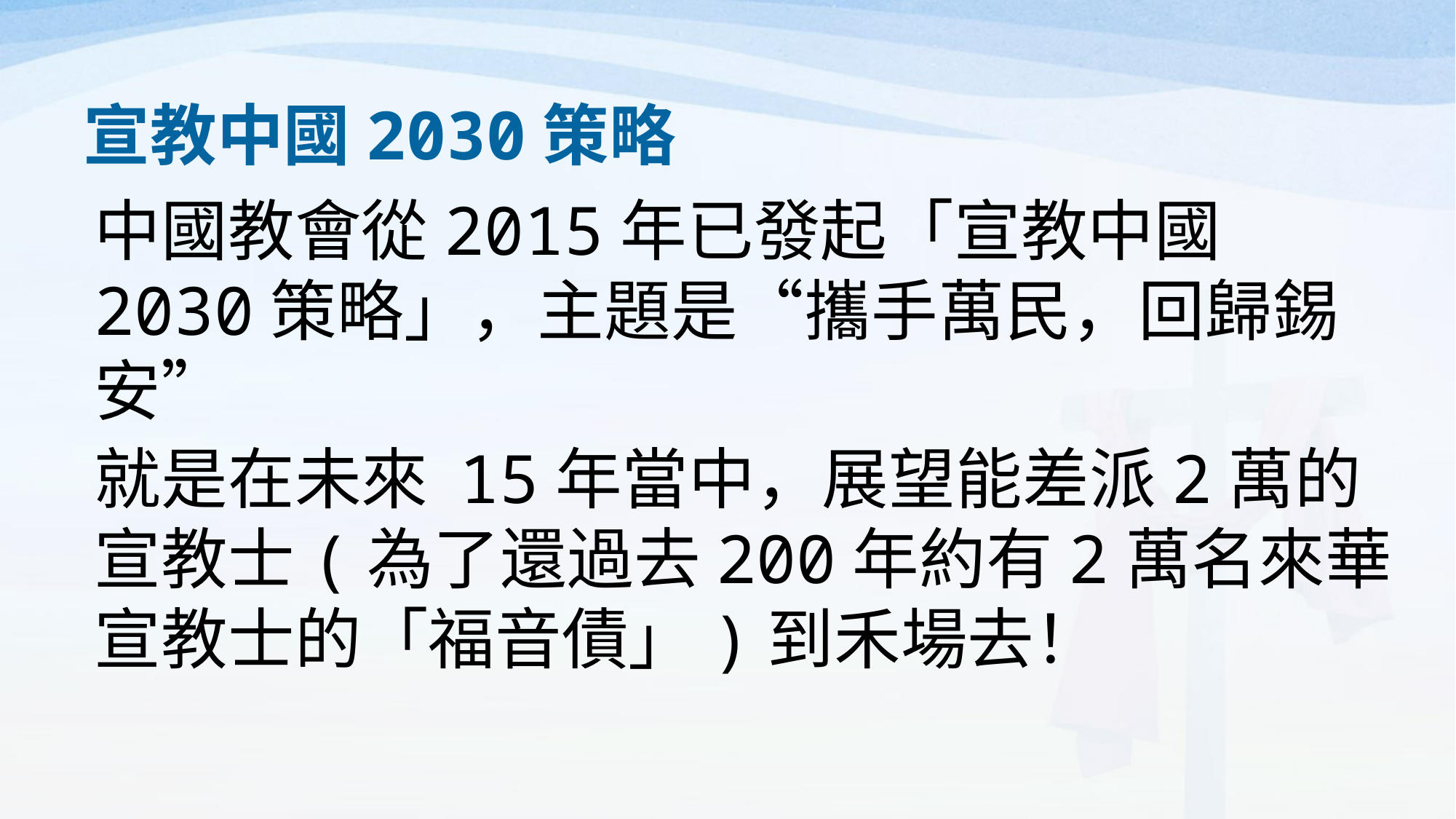

# 宣教中國2030策略
中國教會從2015年已發起「宣教中國2030策略」，主題是“攜手萬民，回歸錫安”
就是在未來 15年當中，展望能差派2萬的宣教士(為了還過去200年約有2萬名來華宣教士的「福音債」)到禾場去！